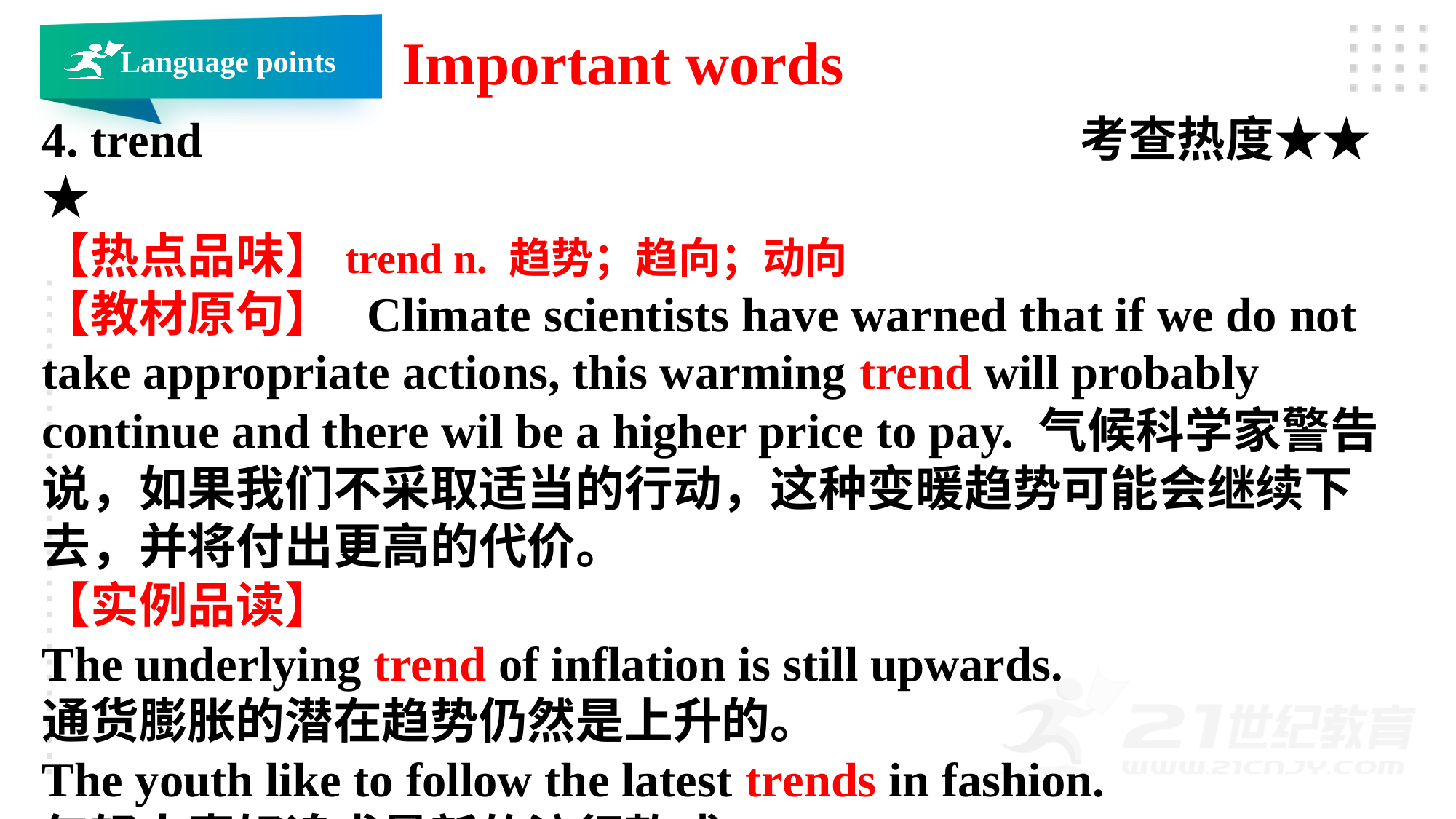

Important words
Language points
4. trend                                                                       考查热度★★★
【热点品味】trend n. 趋势；趋向；动向
【教材原句】  Climate scientists have warned that if we do not take appropriate actions, this warming trend will probably continue and there wil be a higher price to pay. 气候科学家警告说，如果我们不采取适当的行动，这种变暖趋势可能会继续下去，并将付出更高的代价。
【实例品读】
The underlying trend of inflation is still upwards.
通货膨胀的潜在趋势仍然是上升的。
The youth like to follow the latest trends in fashion.
年轻人喜好追求最新的流行款式。